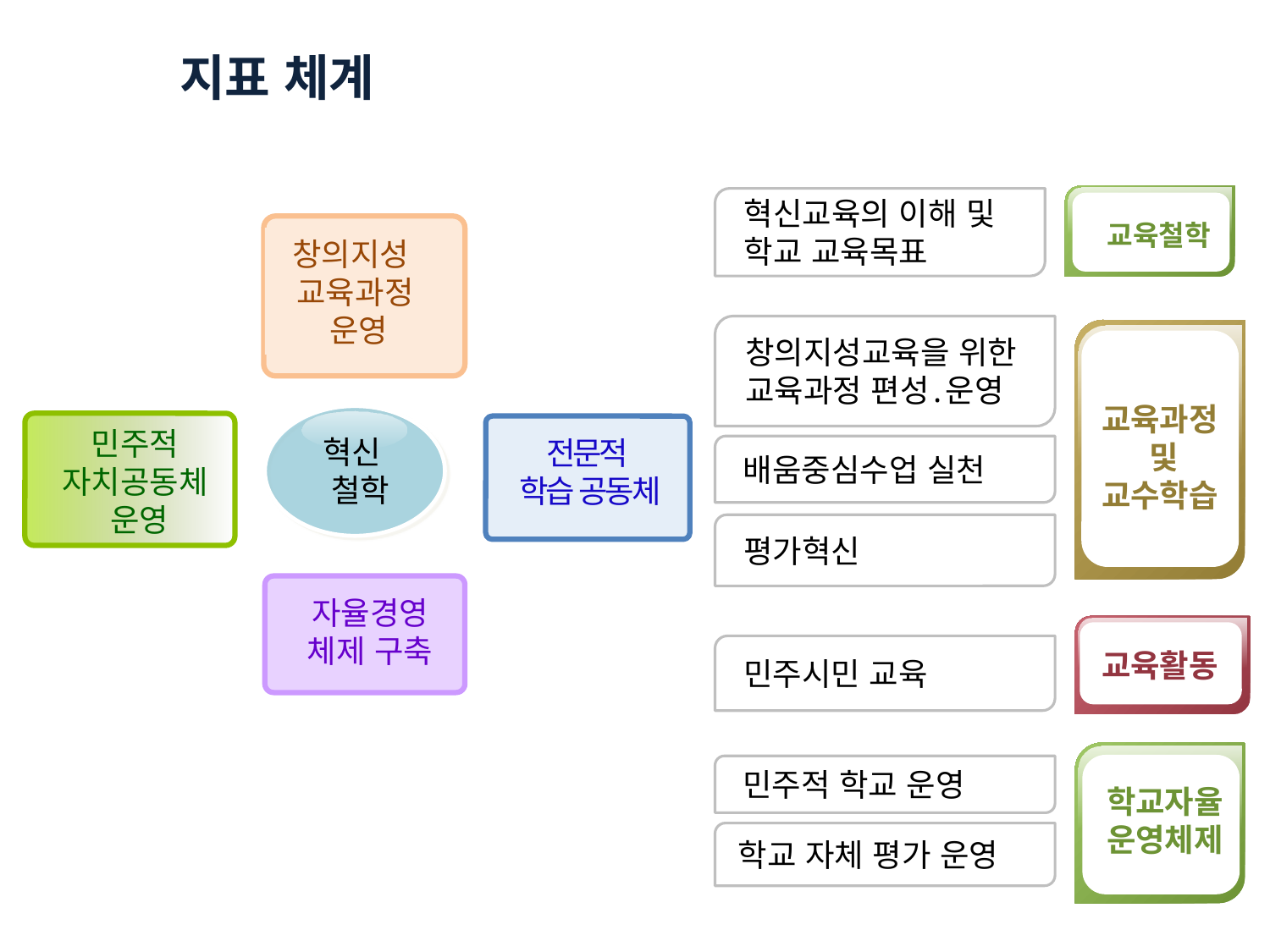

Ⅰ
 지표 체계

혁신교육의 이해 및
학교 교육목표
교육철학

창의지성
교육과정
 운영
창의지성교육을 위한
교육과정 편성․운영

교육과정
 및
교수학습

혁신
 철학

전문적
학습 공동체

민주적
자치공동체
운영
배움중심수업 실천
평가혁신

자율경영
체제 구축

민주시민 교육
교육활동

민주적 학교 운영
학교자율
운영체제
학교 자체 평가 운영